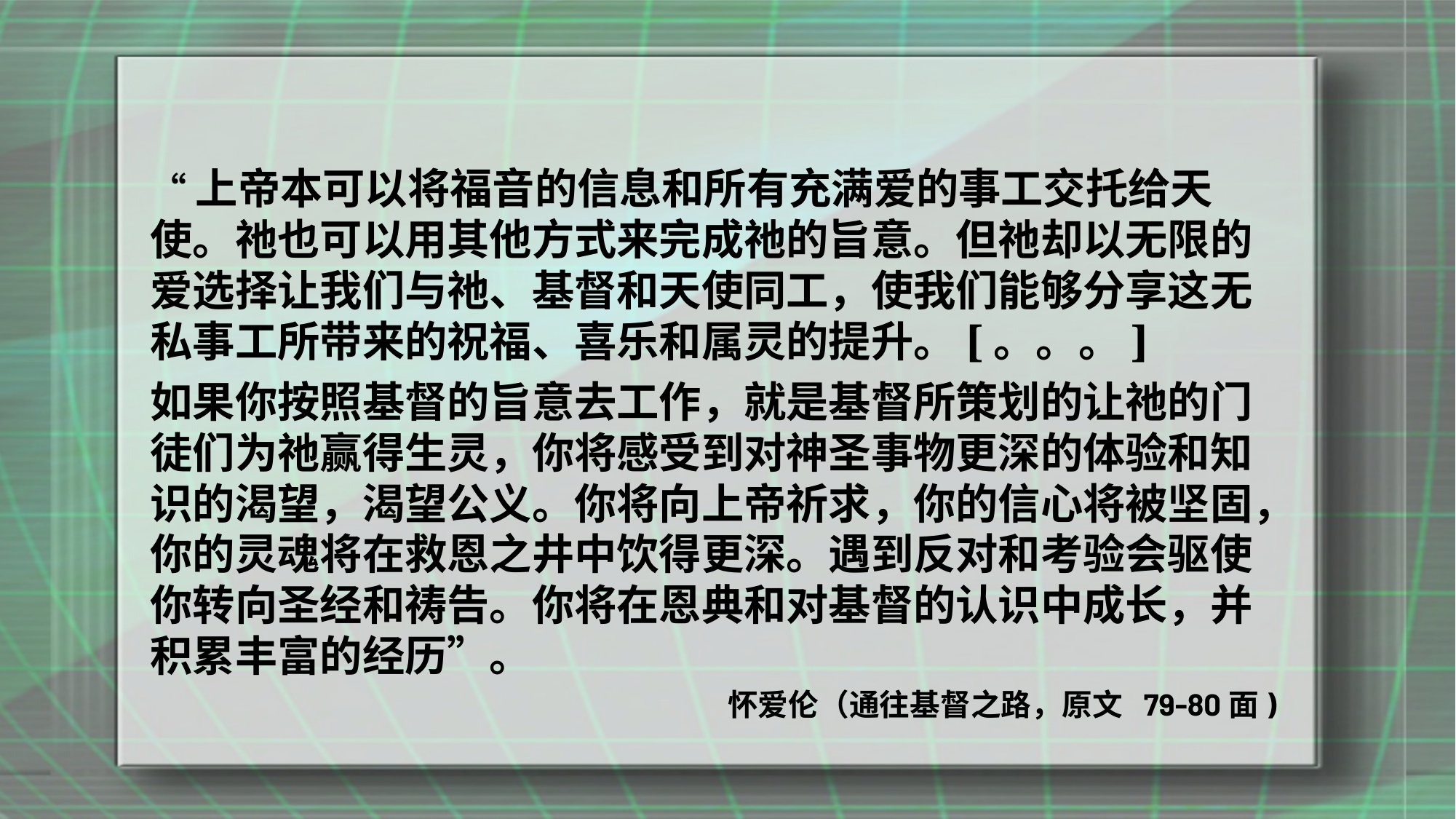

“上帝本可以将福音的信息和所有充满爱的事工交托给天使。祂也可以用其他方式来完成祂的旨意。但祂却以无限的爱选择让我们与祂、基督和天使同工，使我们能够分享这无私事工所带来的祝福、喜乐和属灵的提升。[。。。]
如果你按照基督的旨意去工作，就是基督所策划的让祂的门徒们为祂赢得生灵，你将感受到对神圣事物更深的体验和知识的渴望，渴望公义。你将向上帝祈求，你的信心将被坚固，你的灵魂将在救恩之井中饮得更深。遇到反对和考验会驱使你转向圣经和祷告。你将在恩典和对基督的认识中成长，并积累丰富的经历”。

怀爱伦（通往基督之路，原文  79-80面)